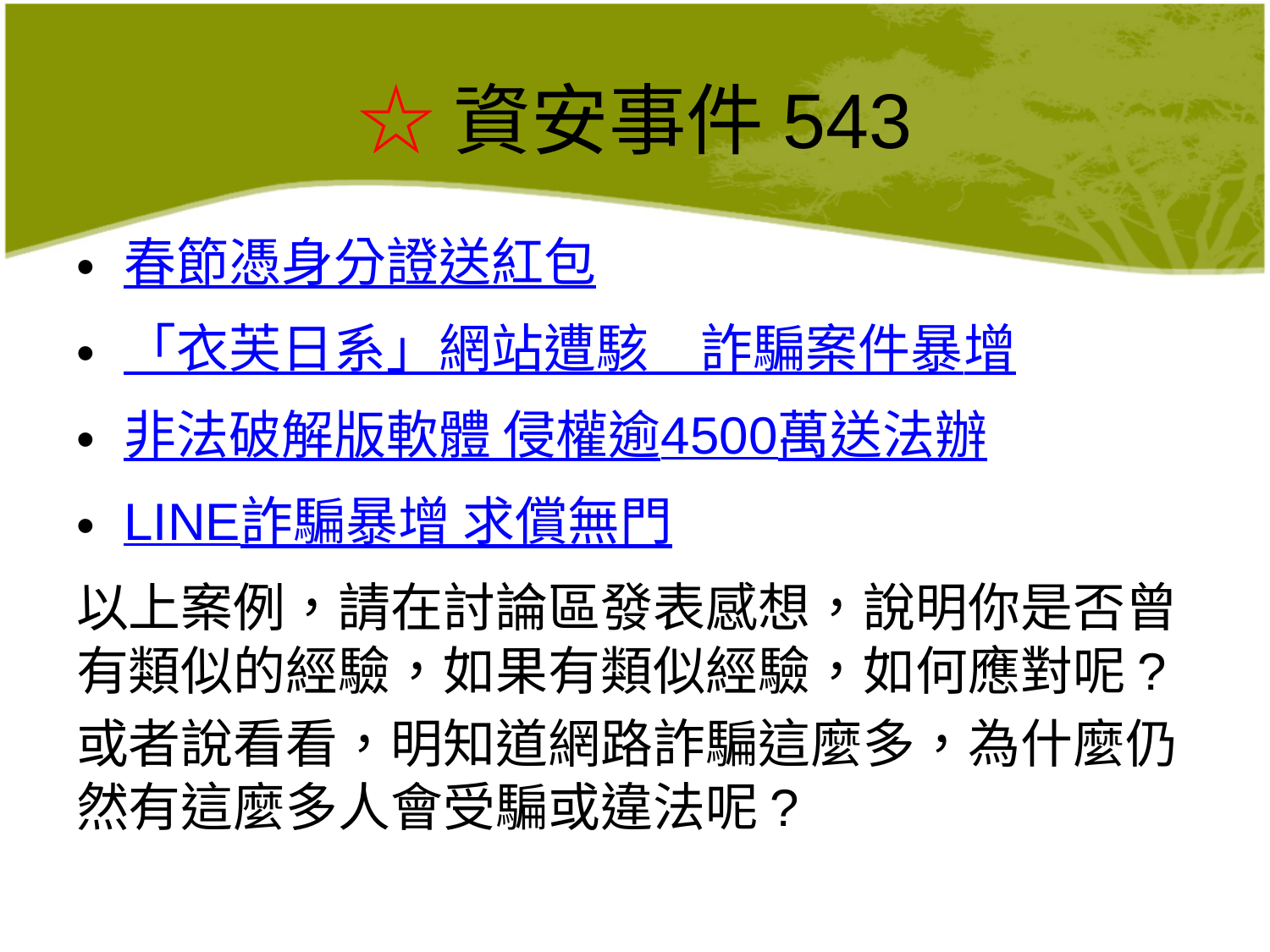

# ☆資安事件543
春節憑身分證送紅包
「衣芙日系」網站遭駭　詐騙案件暴增
非法破解版軟體 侵權逾4500萬送法辦
LINE詐騙暴增 求償無門
以上案例，請在討論區發表感想，說明你是否曾有類似的經驗，如果有類似經驗，如何應對呢?
或者說看看，明知道網路詐騙這麼多，為什麼仍然有這麼多人會受騙或違法呢?